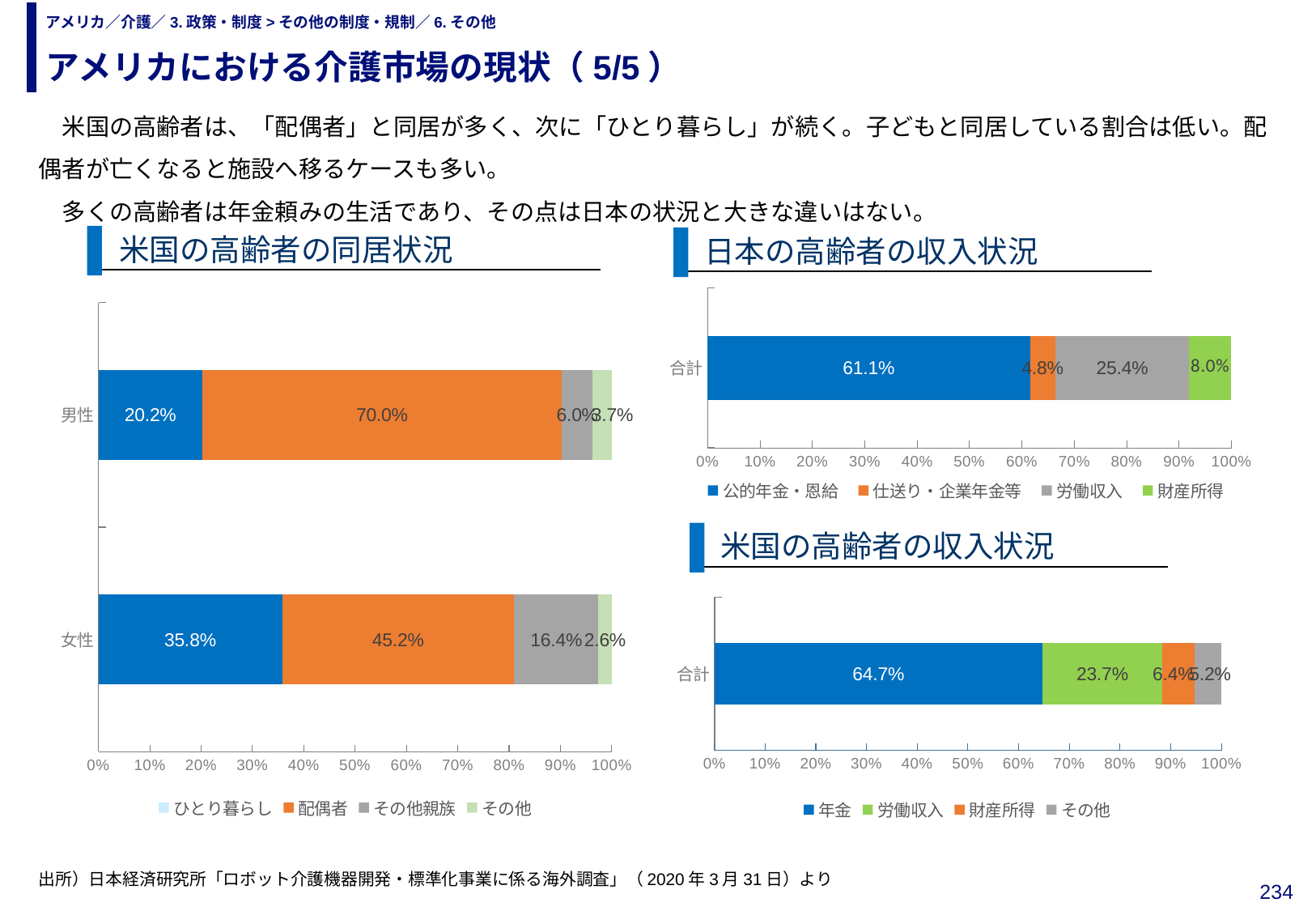

アメリカにおける介護市場の現状（5/5）
# アメリカ／介護／3.政策・制度>その他の制度・規制／6.その他
　米国の高齢者は、「配偶者」と同居が多く、次に「ひとり暮らし」が続く。子どもと同居している割合は低い。配偶者が亡くなると施設へ移るケースも多い。
　多くの高齢者は年金頼みの生活であり、その点は日本の状況と大きな違いはない。
米国の高齢者の同居状況

日本の高齢者の収入状況

### Chart

| Category | 公的年金・恩給 | 仕送り・企業年金等 | 労働収入 | 財産所得 |
|---|---|---|---|---|
| 合計 | 0.611 | 0.048 | 0.254 | 0.08 |

### Chart

| Category | ひとり暮らし | 配偶者 | その他親族 | その他 |
|---|---|---|---|---|
| 女性 | 0.358 | 0.452 | 0.164 | 0.026 |
| 男性 | 0.202 | 0.7 | 0.06 | 0.037 |
米国の高齢者の収入状況

### Chart

| Category | 年金 | 労働収入 | 財産所得 | その他 |
|---|---|---|---|---|
| 合計 | 0.647 | 0.237 | 0.064 | 0.052000000000000046 |
出所）日本経済研究所「ロボット介護機器開発・標準化事業に係る海外調査」（2020年3月31日）より